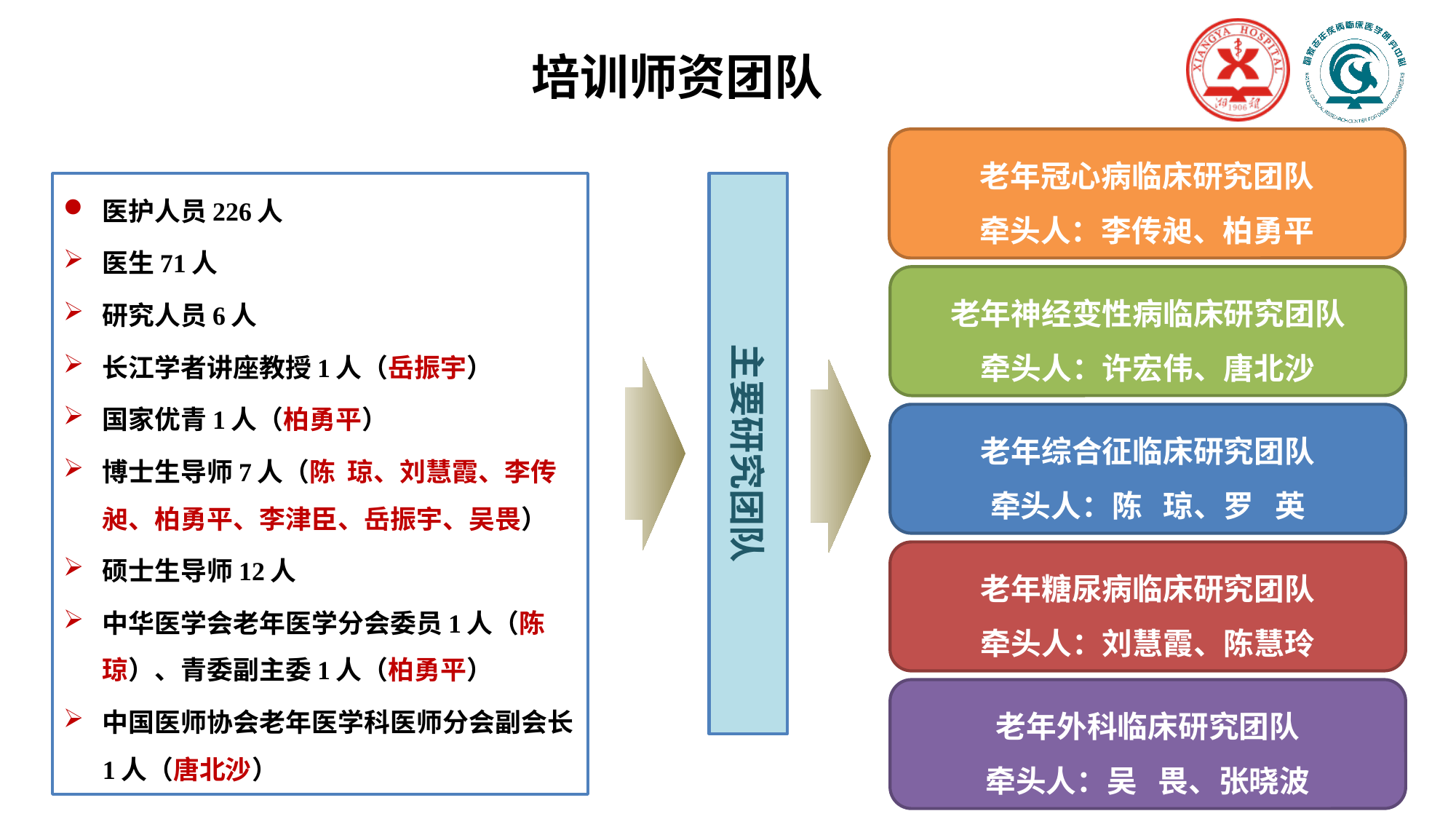

# 培训师资团队
老年冠心病临床研究团队
牵头人：李传昶、柏勇平
主要研究团队
医护人员226人
医生71人
研究人员6人
长江学者讲座教授1人（岳振宇）
国家优青1人（柏勇平）
博士生导师7人（陈  琼、刘慧霞、李传昶、柏勇平、李津臣、岳振宇、吴畏）
硕士生导师12人
中华医学会老年医学分会委员1人（陈  琼）、青委副主委1人（柏勇平）
中国医师协会老年医学科医师分会副会长1人（唐北沙）

老年神经变性病临床研究团队
牵头人：许宏伟、唐北沙
老年综合征临床研究团队
牵头人：陈   琼、罗   英

老年糖尿病临床研究团队
牵头人：刘慧霞、陈慧玲
老年外科临床研究团队
牵头人：吴   畏、张晓波